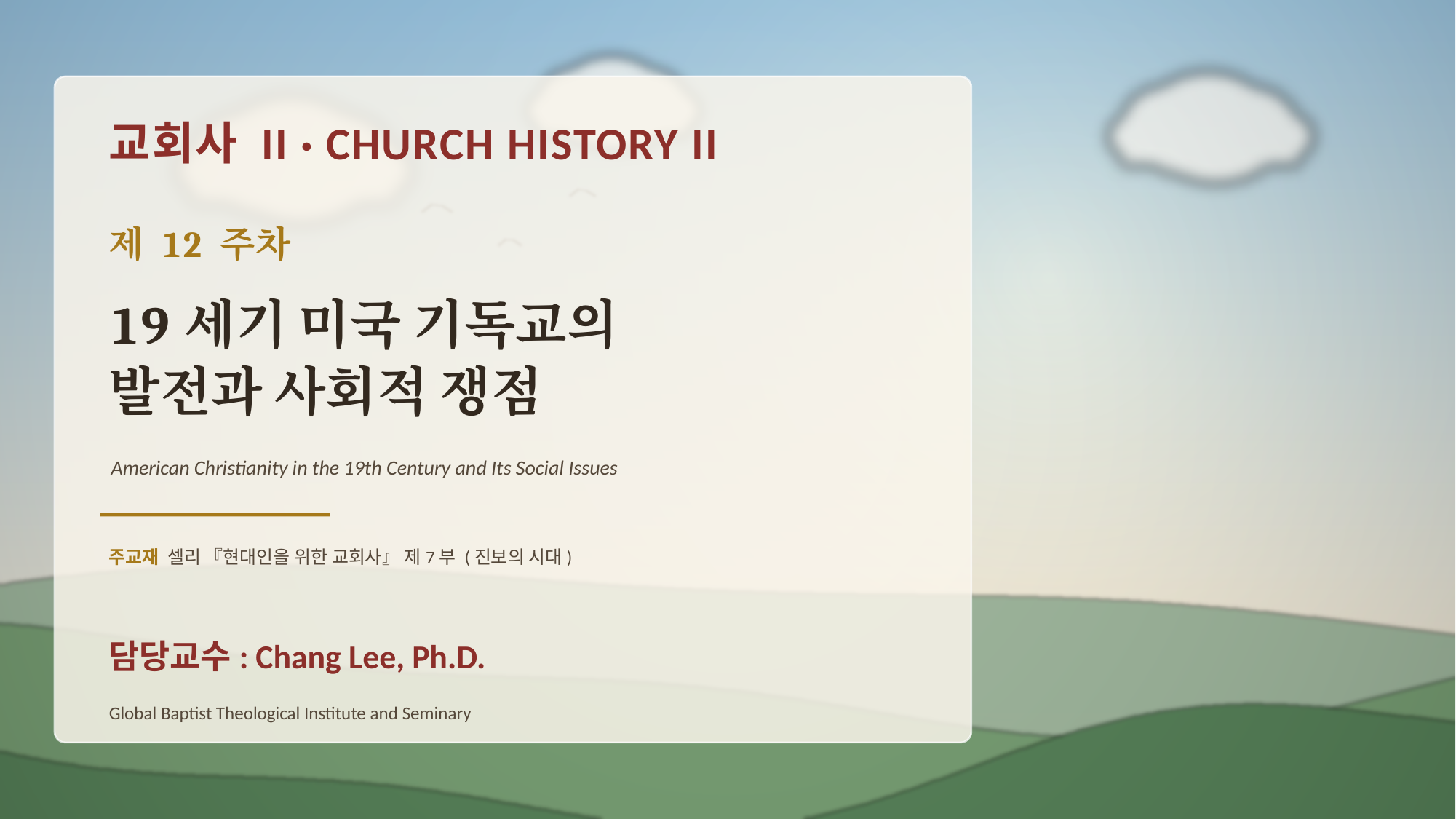

교회사 II · CHURCH HISTORY II
제 12 주차
19세기 미국 기독교의
발전과 사회적 쟁점
American Christianity in the 19th Century and Its Social Issues

주교재  셀리 『현대인을 위한 교회사』 제7부 (진보의 시대)
담당교수: Chang Lee, Ph.D.
Global Baptist Theological Institute and Seminary